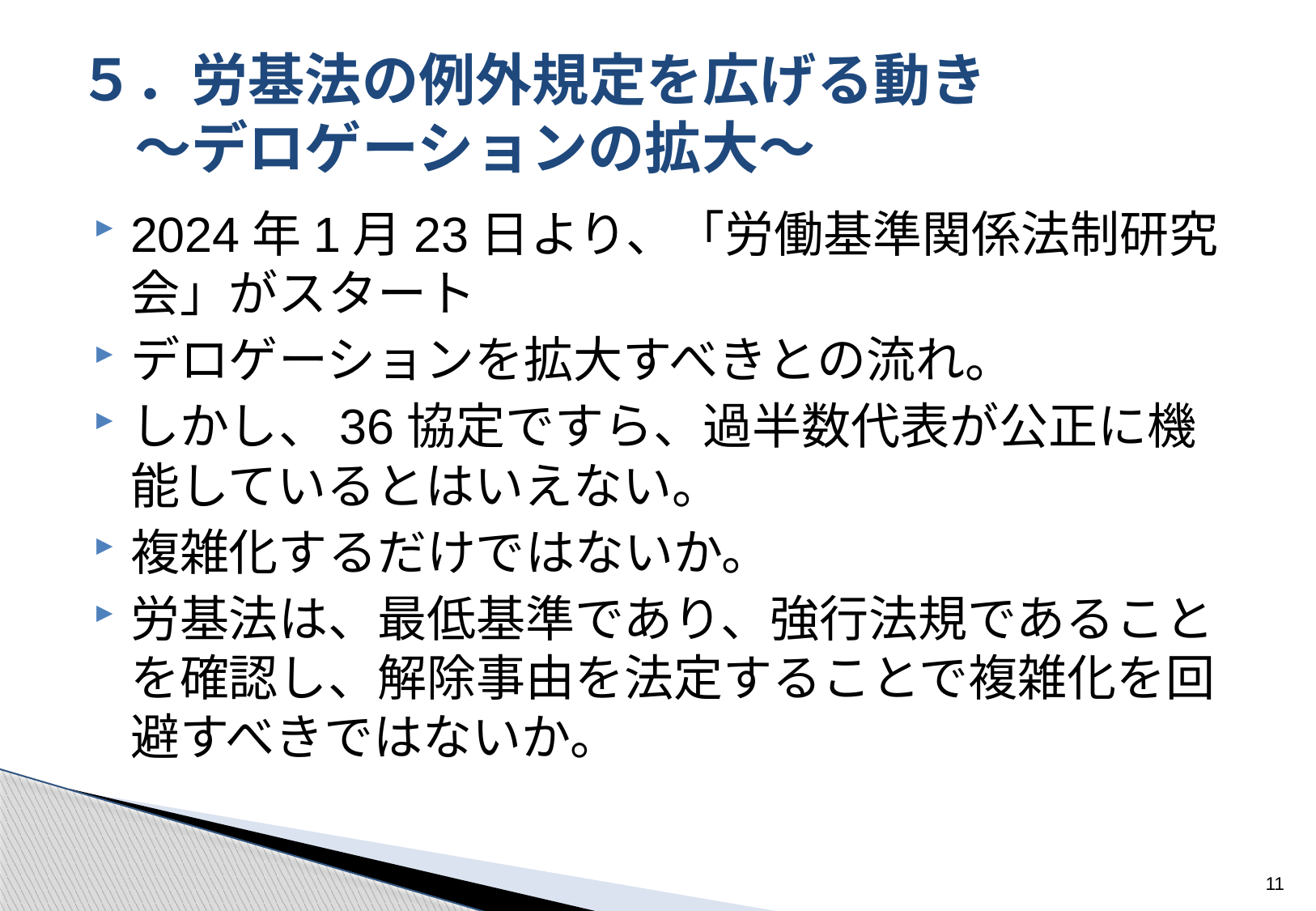

# ５．労基法の例外規定を広げる動き 　～デロゲーションの拡大～
2024年1月23日より、「労働基準関係法制研究会」がスタート
デロゲーションを拡大すべきとの流れ。
しかし、36協定ですら、過半数代表が公正に機能しているとはいえない。
複雑化するだけではないか。
労基法は、最低基準であり、強行法規であることを確認し、解除事由を法定することで複雑化を回避すべきではないか。

11